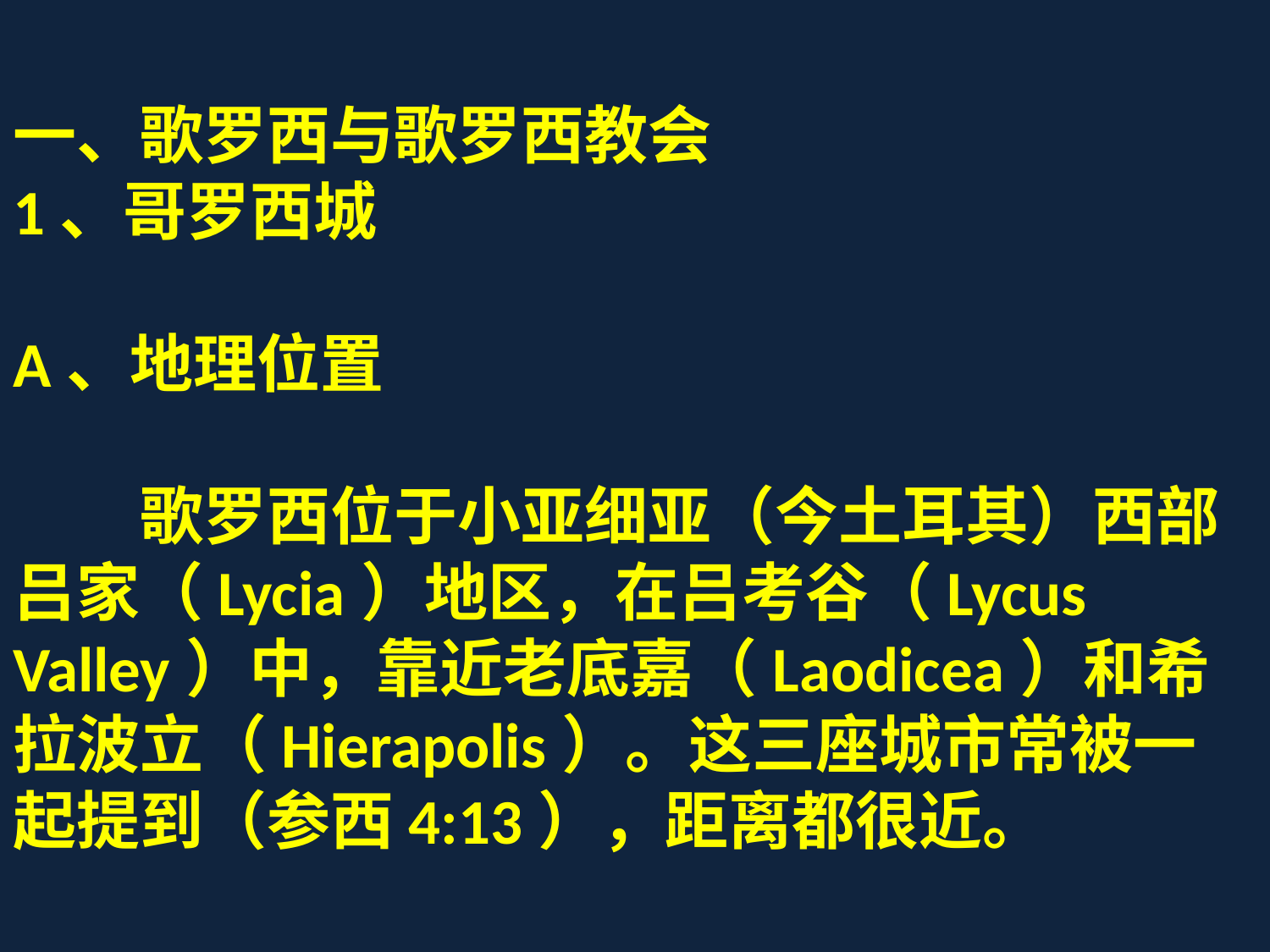

一、歌罗西与歌罗西教会
1、哥罗西城

A、地理位置

	歌罗西位于小亚细亚（今土耳其）西部吕家（Lycia）地区，在吕考谷（Lycus Valley）中，靠近老底嘉（Laodicea）和希拉波立（Hierapolis）。这三座城市常被一起提到（参西4:13），距离都很近。